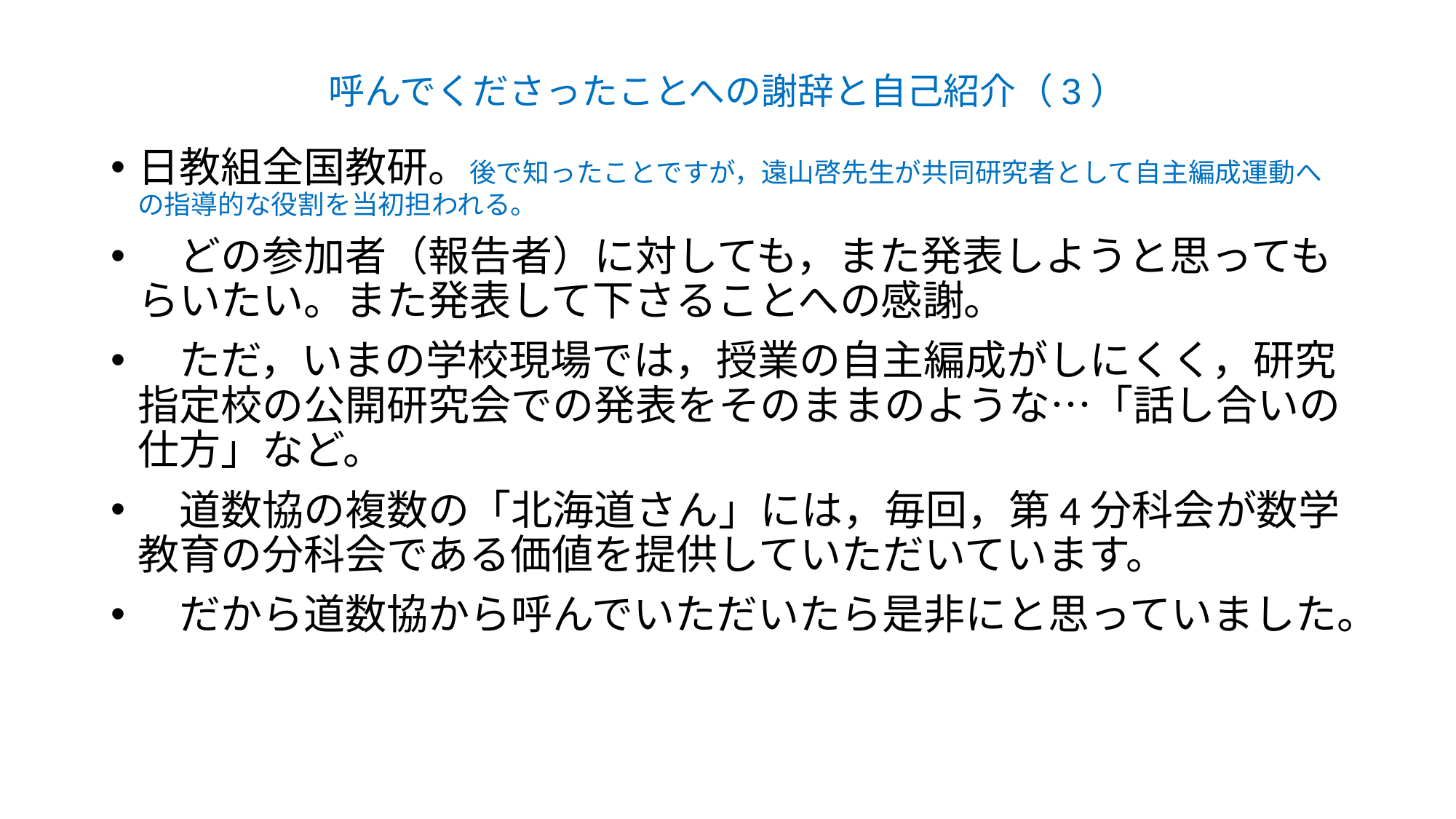

# 呼んでくださったことへの謝辞と自己紹介（3）
日教組全国教研。後で知ったことですが，遠山啓先生が共同研究者として自主編成運動への指導的な役割を当初担われる。
　どの参加者（報告者）に対しても，また発表しようと思ってもらいたい。また発表して下さることへの感謝。
　ただ，いまの学校現場では，授業の自主編成がしにくく，研究指定校の公開研究会での発表をそのままのような…「話し合いの仕方」など。
　道数協の複数の「北海道さん」には，毎回，第4分科会が数学教育の分科会である価値を提供していただいています。
　だから道数協から呼んでいただいたら是非にと思っていました。